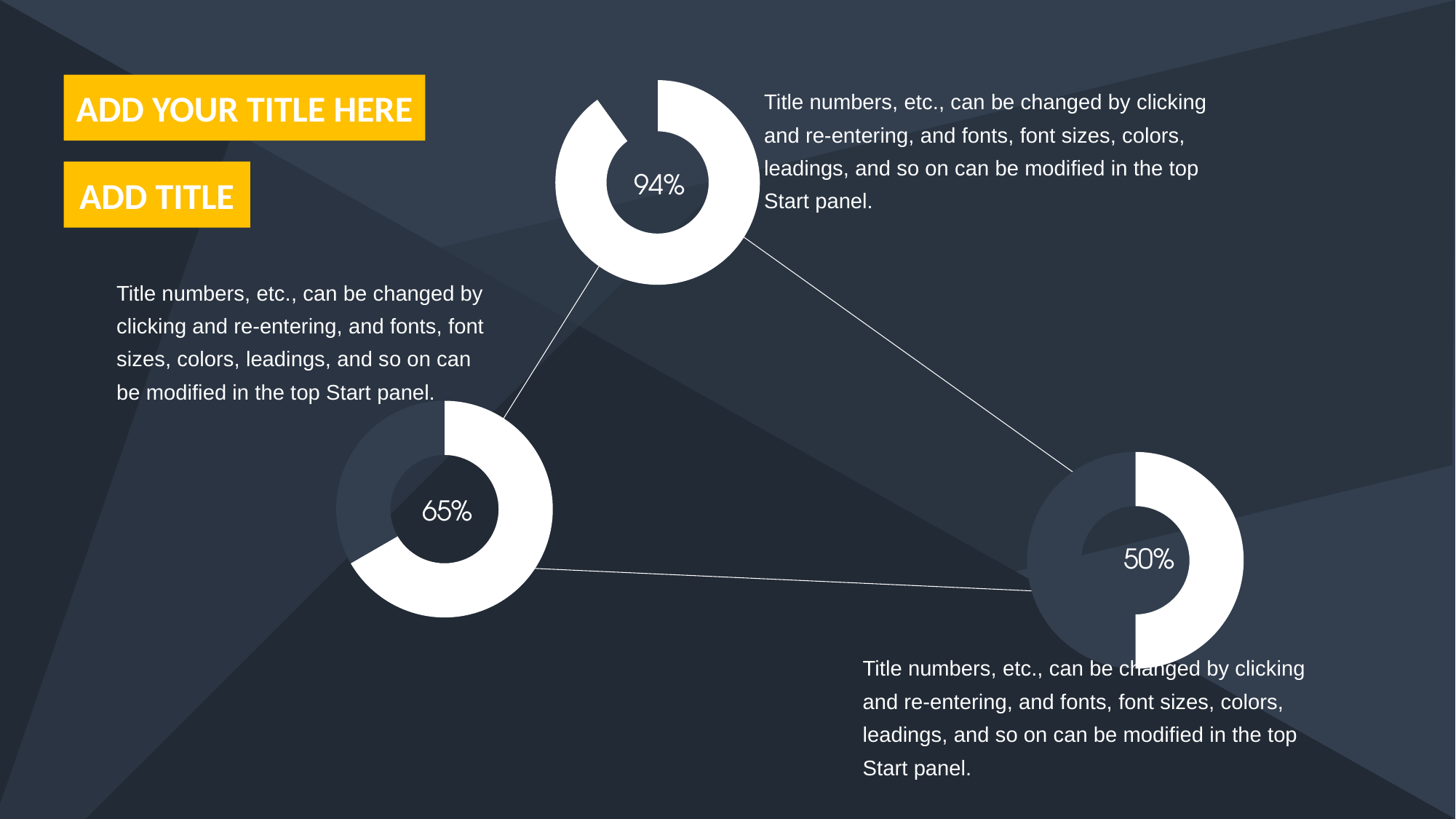

ADD YOUR TITLE HERE

### Chart

| Category | 列1 |
|---|---|
|  | 9.0 |
|  | 1.0 |
Title numbers, etc., can be changed by clicking and re-entering, and fonts, font sizes, colors, leadings, and so on can be modified in the top Start panel.
ADD TITLE
Title numbers, etc., can be changed by clicking and re-entering, and fonts, font sizes, colors, leadings, and so on can be modified in the top Start panel.

### Chart

| Category | 列1 |
|---|---|
|  | 6.0 |
|  | 3.0 |

### Chart

| Category | 列1 |
|---|---|
|  | 3.0 |
|  | 3.0 |
Title numbers, etc., can be changed by clicking and re-entering, and fonts, font sizes, colors, leadings, and so on can be modified in the top Start panel.